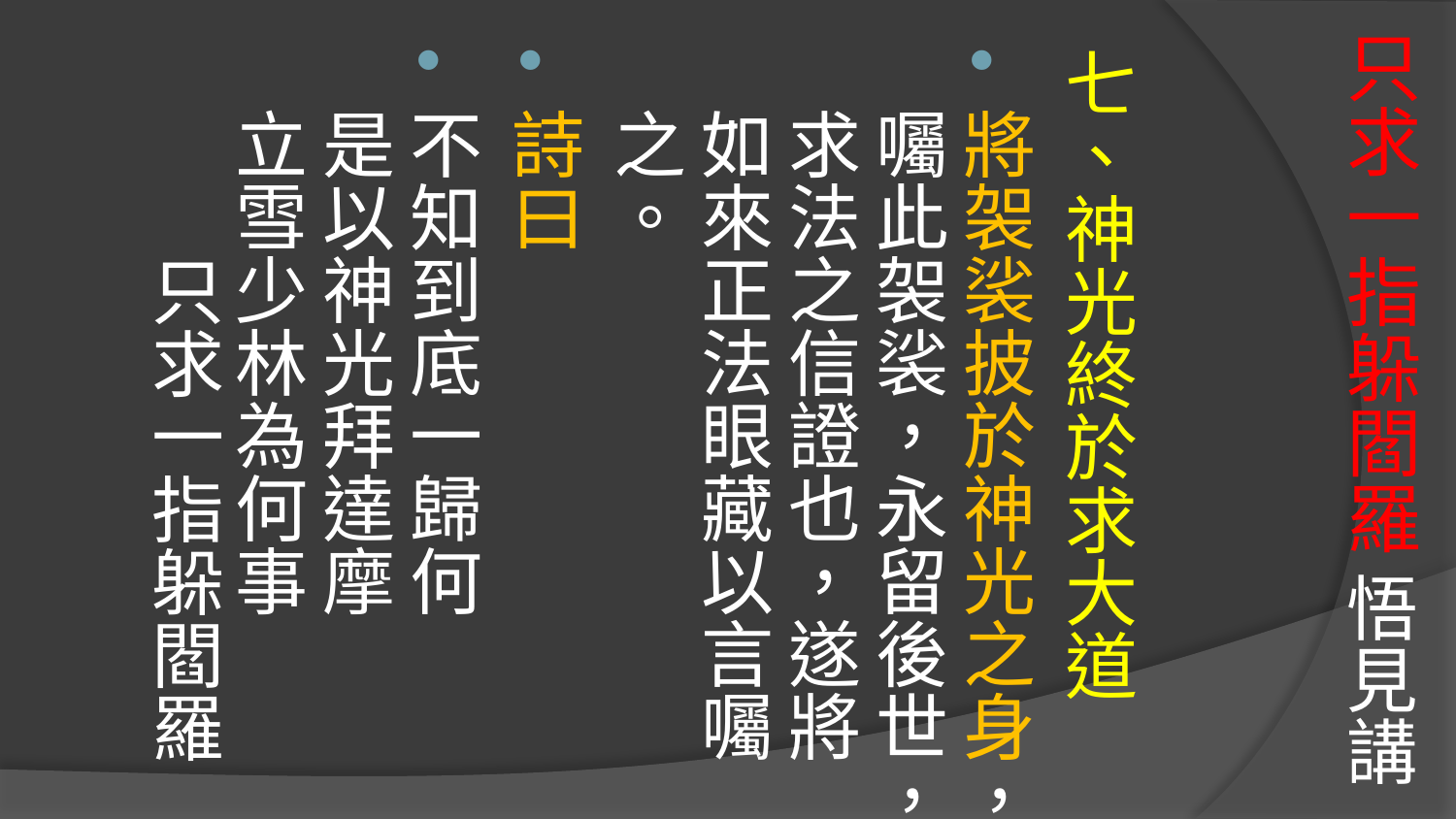

# 只求一指躲閻羅 悟見講
七、神光終於求大道
將袈裟披於神光之身，囑此袈裟，永留後世，求法之信證也，遂將如來正法眼藏以言囑之。
詩曰
不知到底一歸何 　 是以神光拜達摩
立雪少林為何事                    只求一指躲閻羅